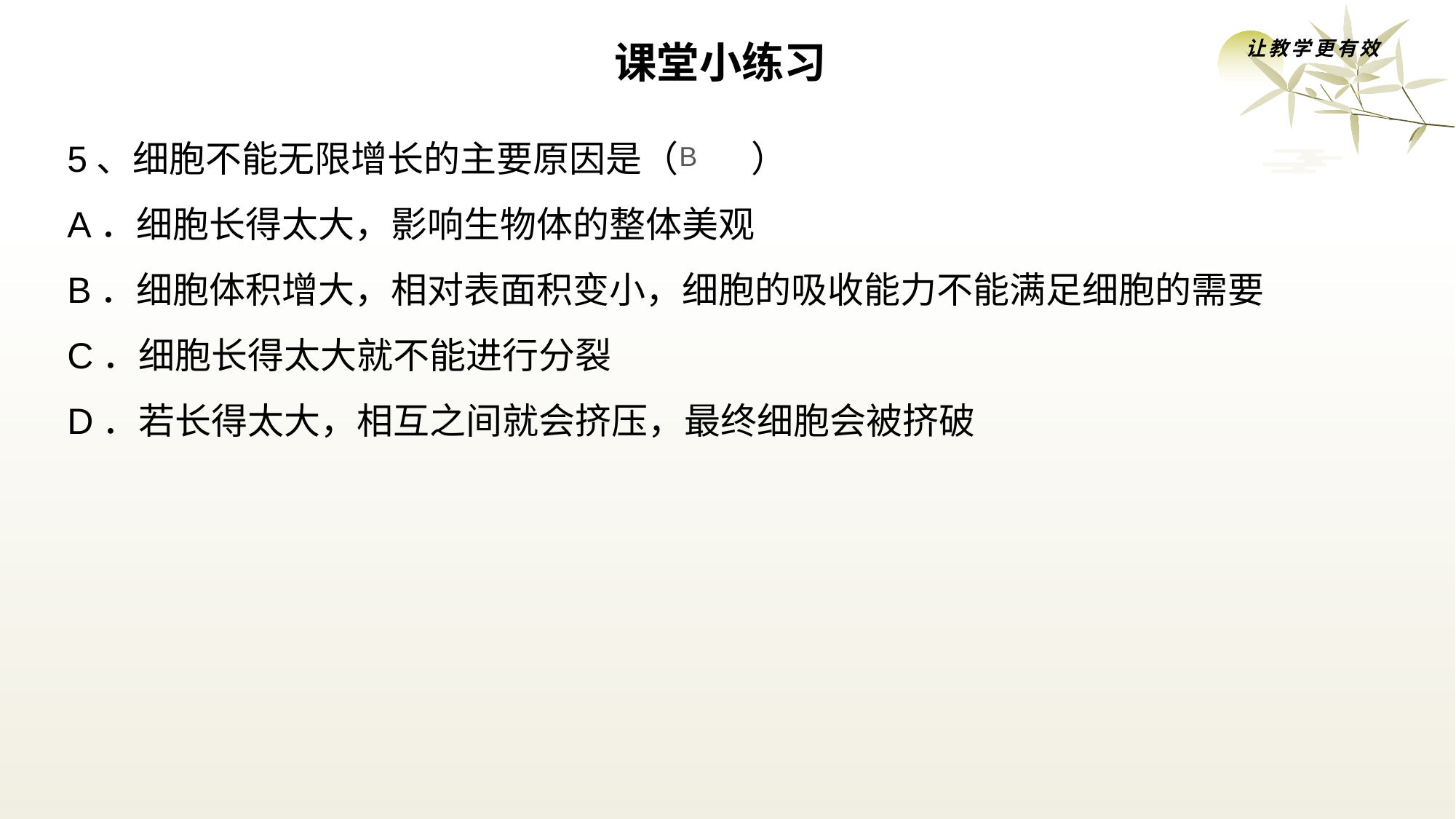

课堂小练习
让教学更有效
5、细胞不能无限增长的主要原因是（　　）
A．细胞长得太大，影响生物体的整体美观
B．细胞体积增大，相对表面积变小，细胞的吸收能力不能满足细胞的需要
C．细胞长得太大就不能进行分裂
D．若长得太大，相互之间就会挤压，最终细胞会被挤破
B